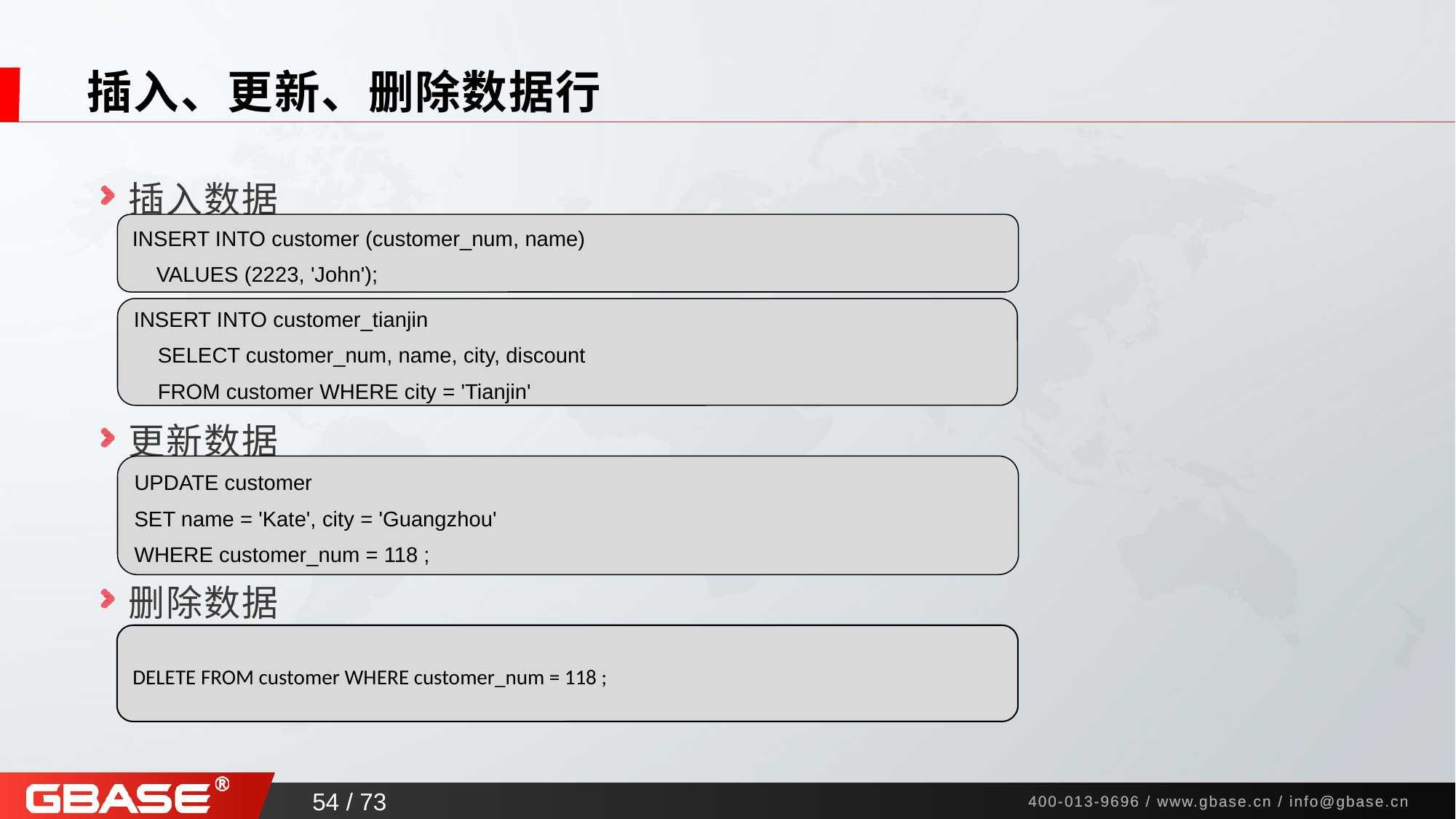

# 插入、更新、删除数据行
插入数据

更新数据

删除数据

INSERT INTO customer (customer_num, name)
    VALUES (2223, 'John');
INSERT INTO customer_tianjin
    SELECT customer_num, name, city, discount
    FROM customer WHERE city = 'Tianjin'
UPDATE customer
SET name = 'Kate', city = 'Guangzhou'
WHERE customer_num = 118 ;
DELETE FROM customer WHERE customer_num = 118 ;